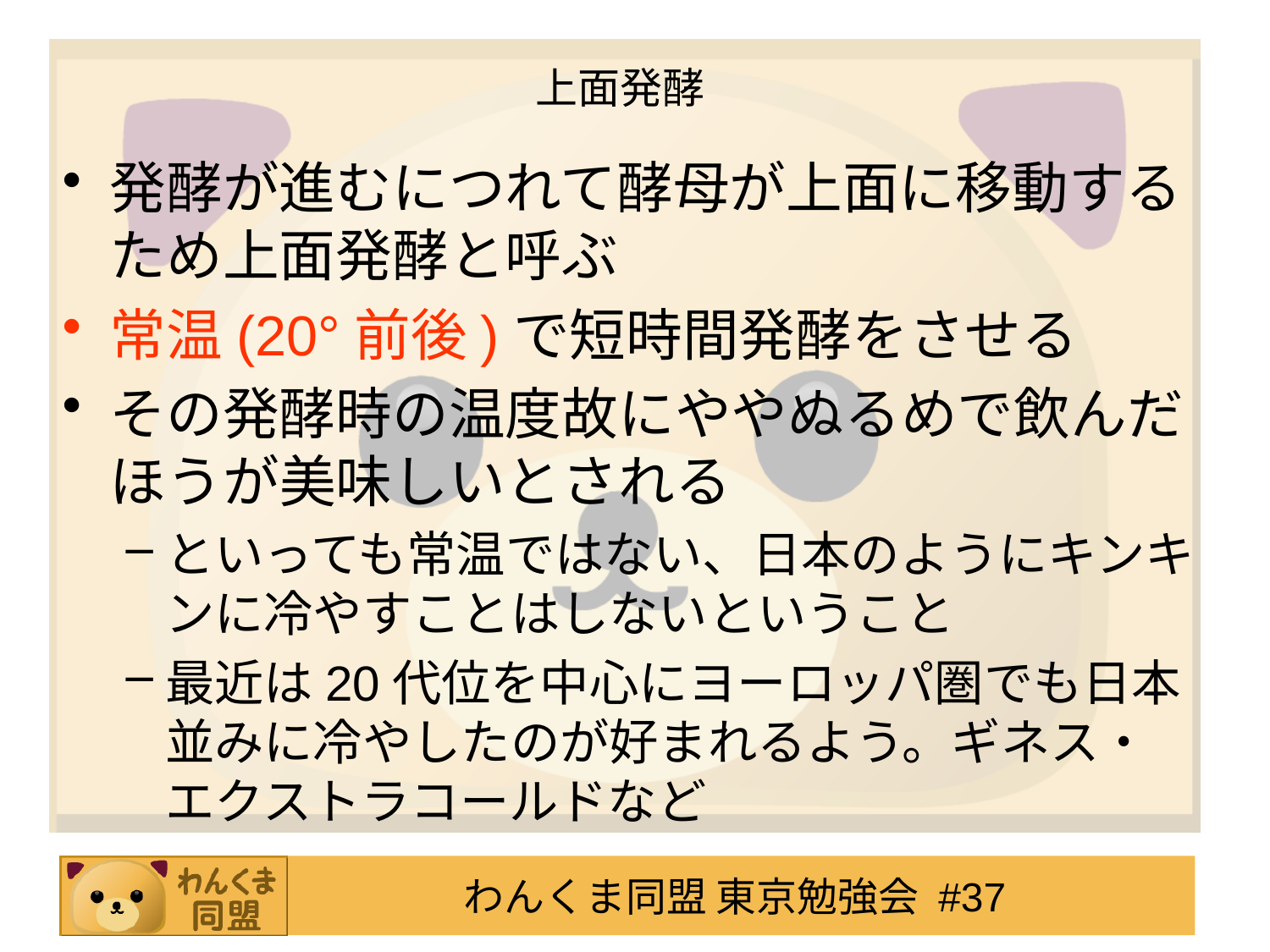

# 上面発酵
発酵が進むにつれて酵母が上面に移動するため上面発酵と呼ぶ
常温(20°前後)で短時間発酵をさせる
その発酵時の温度故にややぬるめで飲んだほうが美味しいとされる
といっても常温ではない、日本のようにキンキンに冷やすことはしないということ
最近は20代位を中心にヨーロッパ圏でも日本並みに冷やしたのが好まれるよう。ギネス・エクストラコールドなど